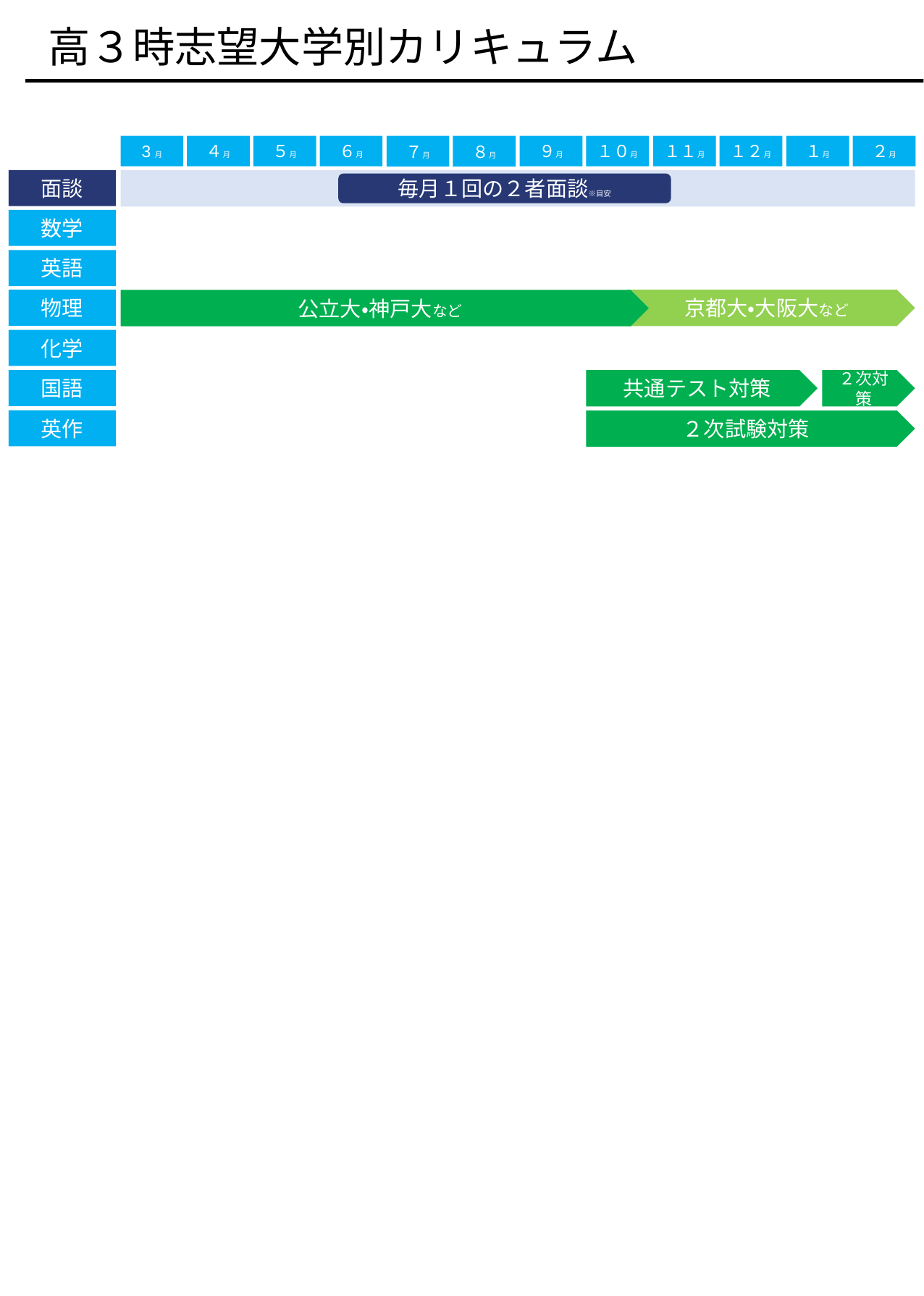

高３時志望大学別カリキュラム
3月
４月
５月
６月
９月
１０月
１１月
１２月
１月
２月
７月
８月
面談

毎月１回の２者面談※目安
数学
英語
物理
京都大・大阪大など
公立大・神戸大など
化学
国語
共通テスト対策
２次対策
英作
２次試験対策